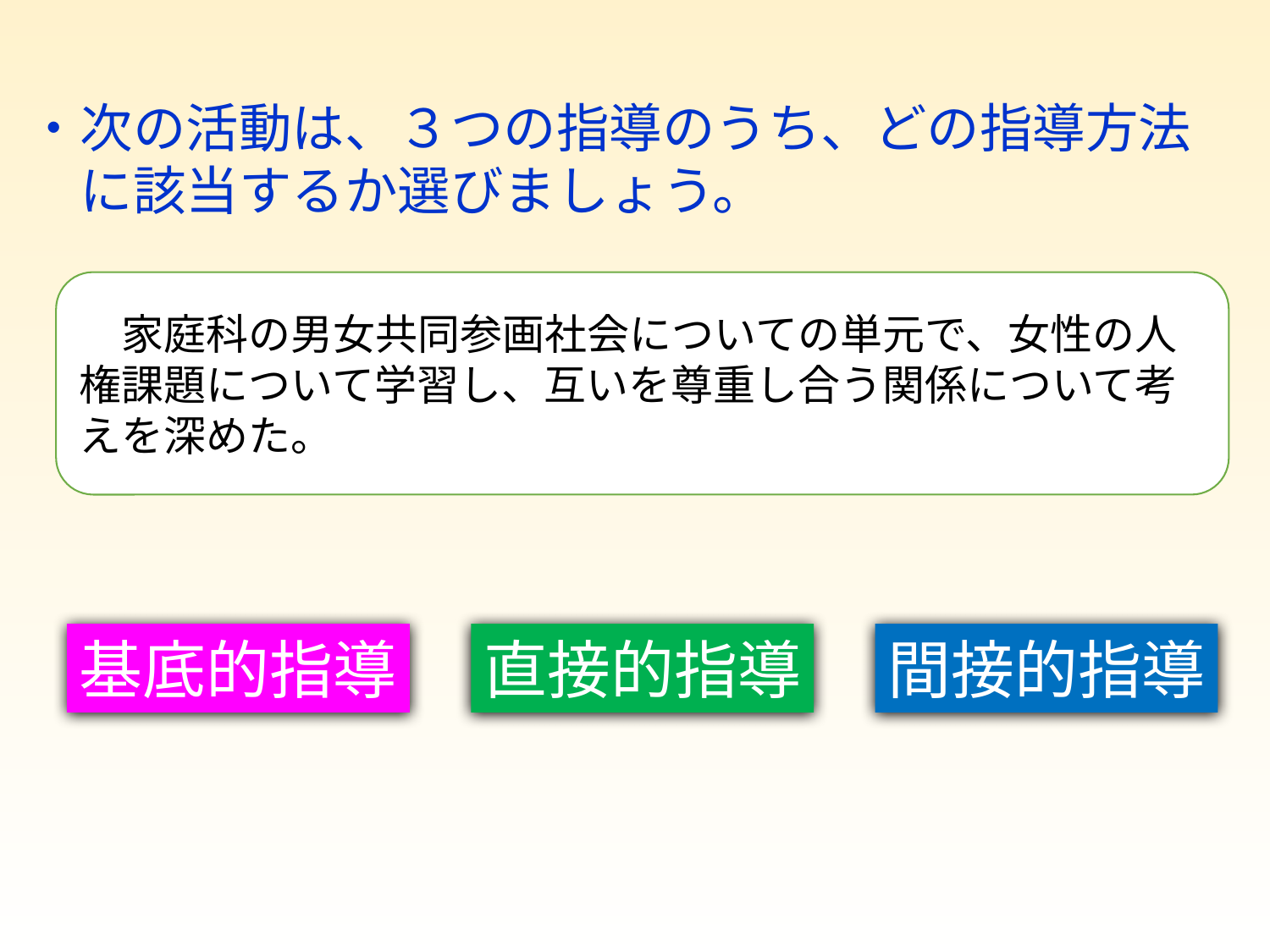

・次の活動は、３つの指導のうち、どの指導方法
　に該当するか選びましょう。
　家庭科の男女共同参画社会についての単元で、女性の人権課題について学習し、互いを尊重し合う関係について考えを深めた。
直接的指導
間接的指導
基底的指導